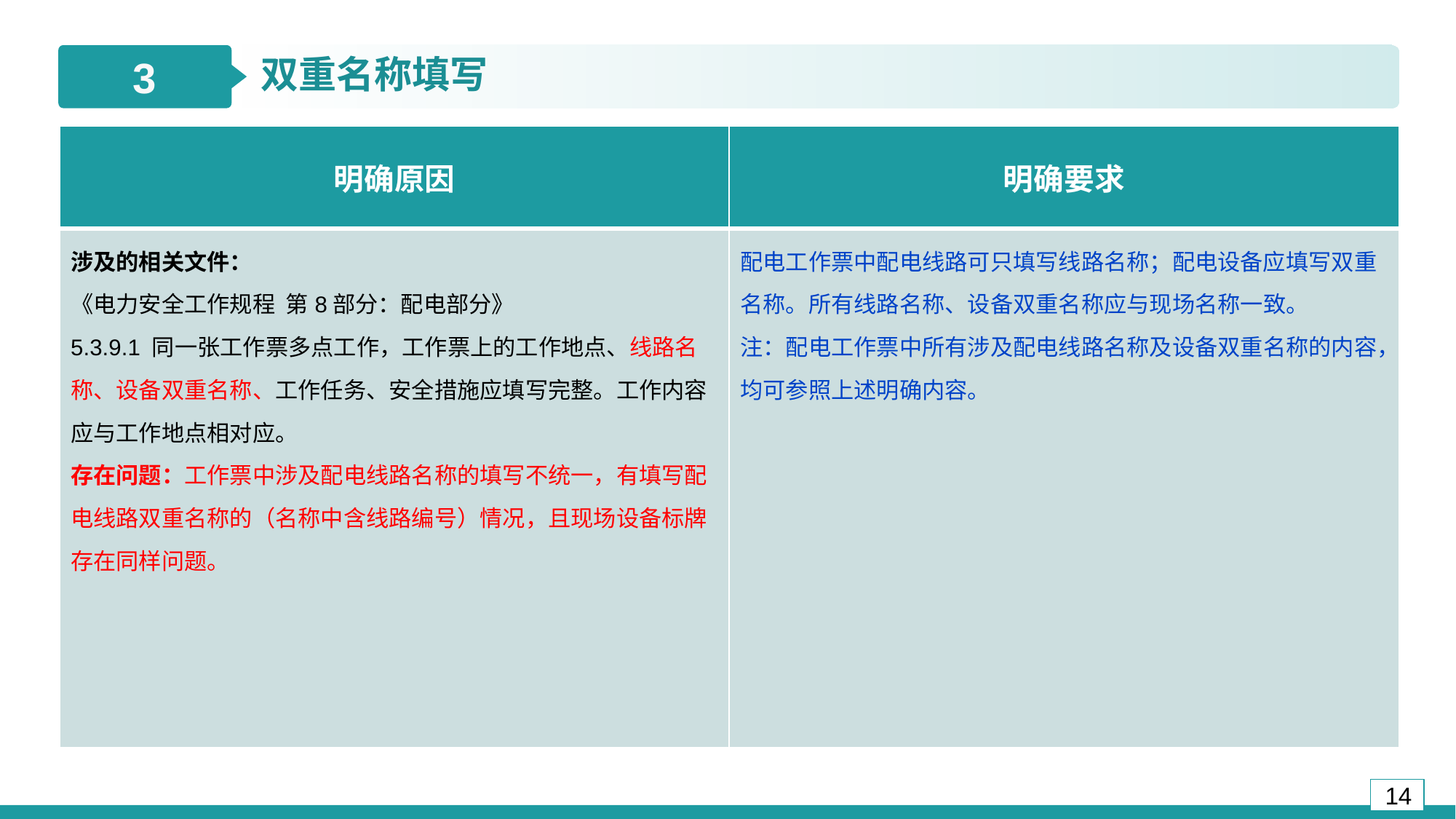

3
双重名称填写

| 明确原因 | 明确要求 |
| --- | --- |
| 涉及的相关文件： 《电力安全工作规程 第8部分：配电部分》 5.3.9.1 同一张工作票多点工作，工作票上的工作地点、线路名称、设备双重名称、工作任务、安全措施应填写完整。工作内容应与工作地点相对应。 存在问题：工作票中涉及配电线路名称的填写不统一，有填写配电线路双重名称的（名称中含线路编号）情况，且现场设备标牌存在同样问题。 | 配电工作票中配电线路可只填写线路名称；配电设备应填写双重名称。所有线路名称、设备双重名称应与现场名称一致。 注：配电工作票中所有涉及配电线路名称及设备双重名称的内容，均可参照上述明确内容。 |
3
2

10